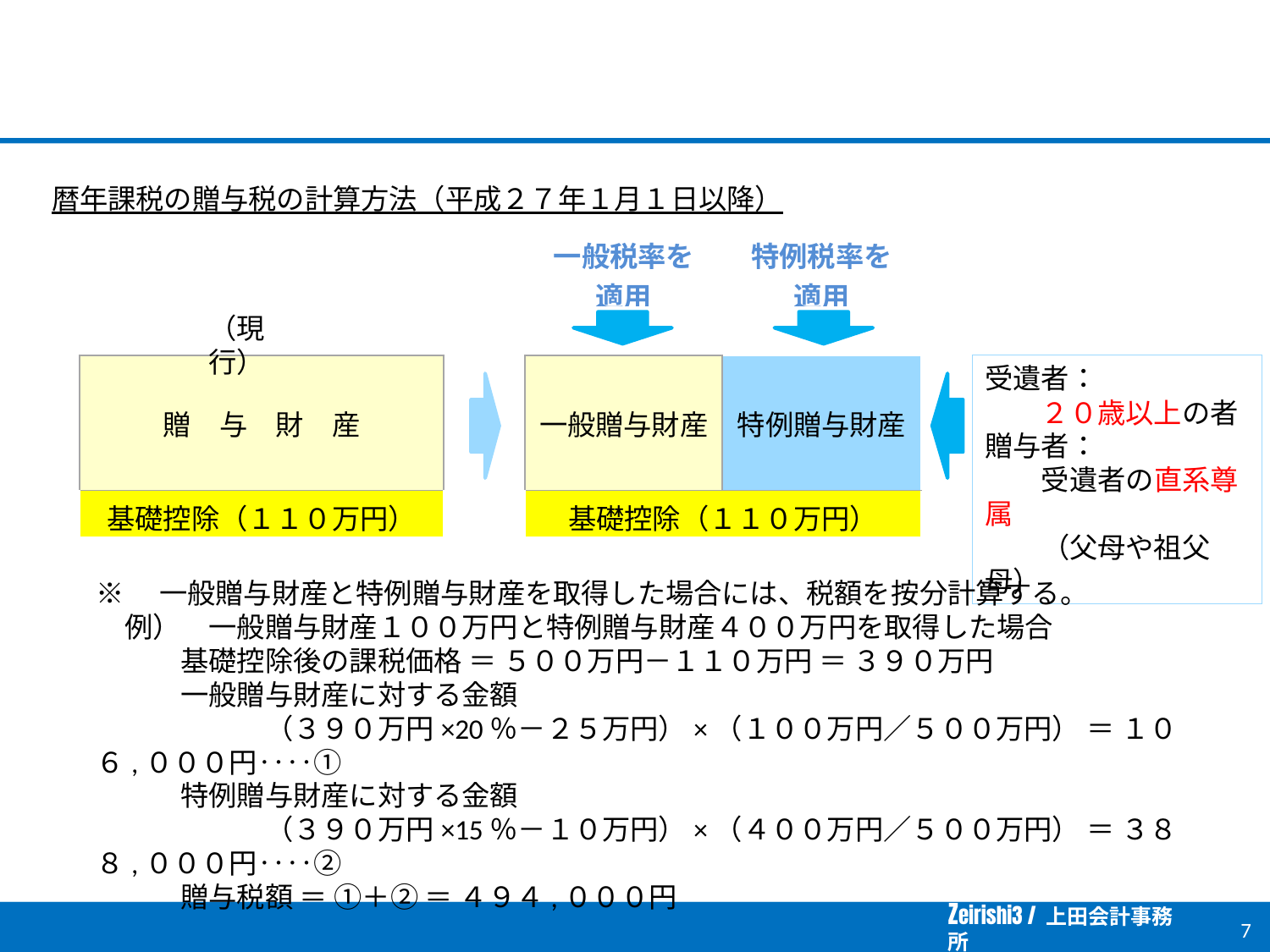

暦年課税の贈与税の計算方法（平成２７年１月１日以降）
|  |  | 一般税率を 適用 | 特例税率を 適用 |
| --- | --- | --- | --- |
|  |  |  |  |
| 贈　与　財　産 |  | 一般贈与財産 | 特例贈与財産 |
| 基礎控除（１１０万円） |  | 基礎控除（１１０万円） |  |
（現　行）

受遺者：
　　２０歳以上の者
贈与者：
　　受遺者の直系尊属
　　（父母や祖父母）

※　一般贈与財産と特例贈与財産を取得した場合には、税額を按分計算する。
　例）　一般贈与財産１００万円と特例贈与財産４００万円を取得した場合
　　　基礎控除後の課税価格 ＝ ５００万円－１１０万円 ＝ ３９０万円
　　　一般贈与財産に対する金額
　　　　　　（３９０万円×20％－２５万円）×（１００万円／５００万円） ＝ １０６,０００円‥‥①
　　　特例贈与財産に対する金額
　　　　　　（３９０万円×15％－１０万円）×（４００万円／５００万円） ＝ ３８８,０００円‥‥②
　　　贈与税額 ＝ ①＋② ＝ ４９４,０００円